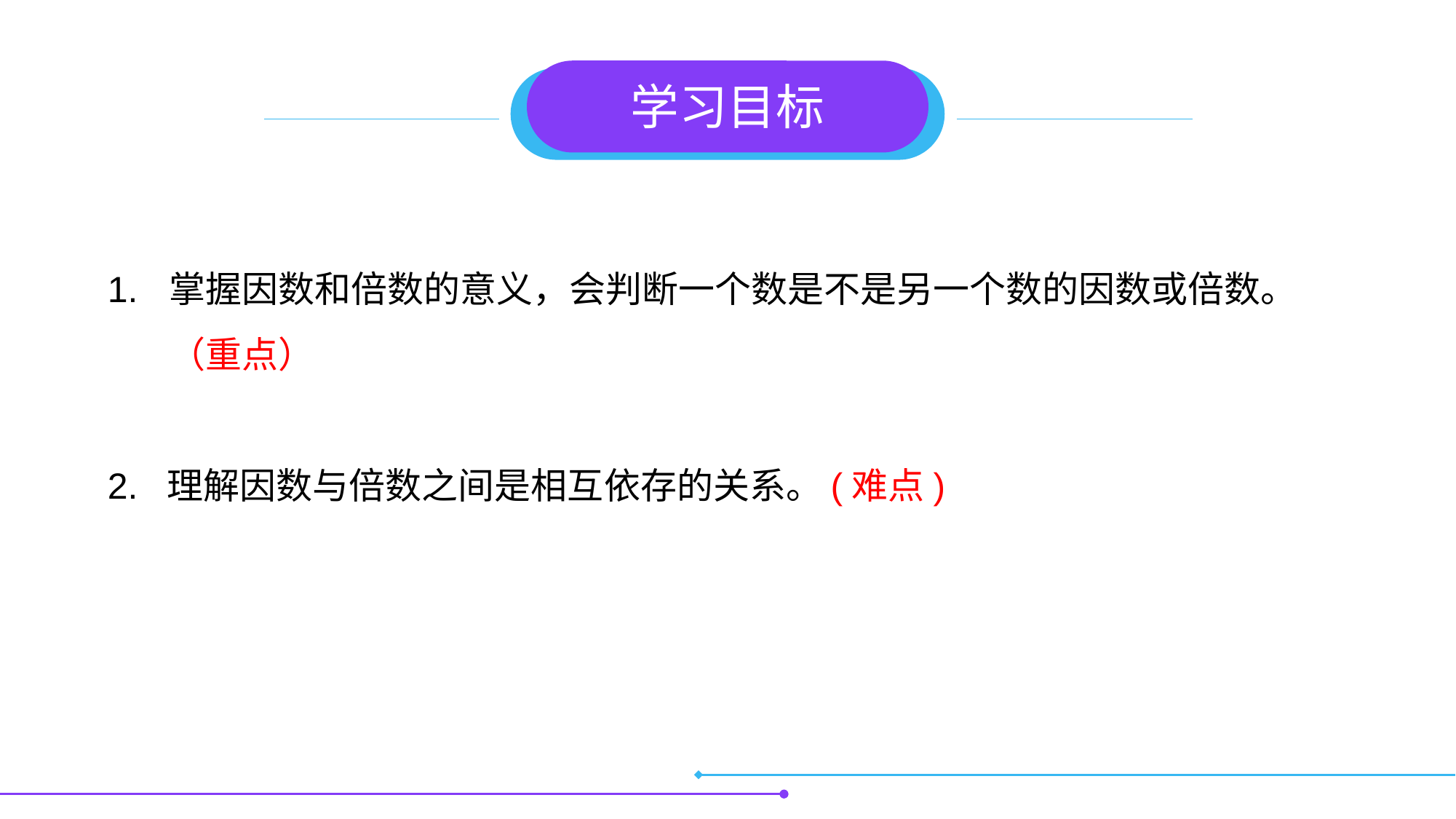

学习目标
掌握因数和倍数的意义，会判断一个数是不是另一个数的因数或倍数。（重点）

2.  理解因数与倍数之间是相互依存的关系。(难点)